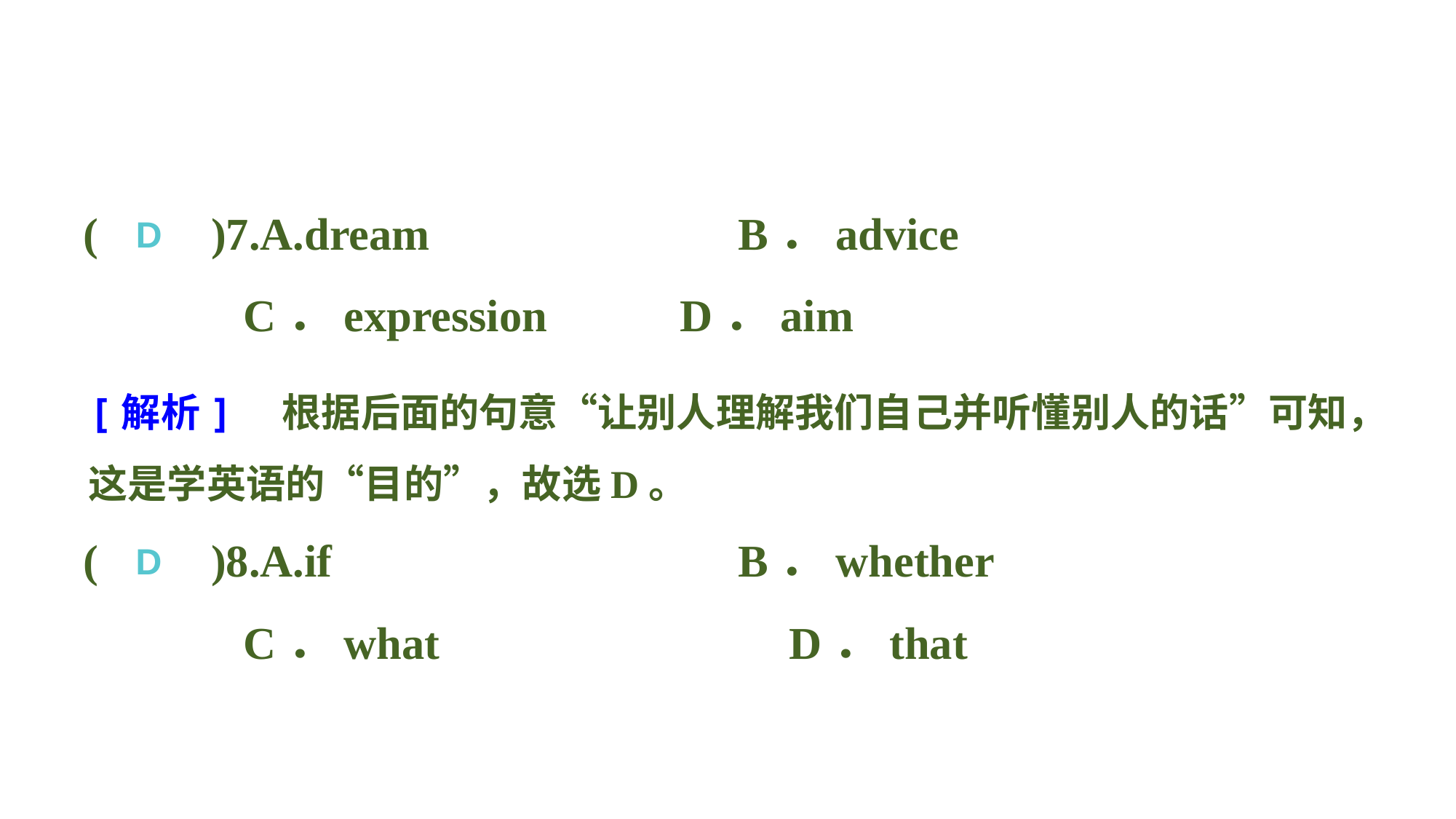

(　　)7.A.dream  			B．advice
C．expression  		D．aim

(　　)8.A.if  				B．whether
C．what  			D．that
D
[解析]    根据后面的句意“让别人理解我们自己并听懂别人的话”可知，这是学英语的“目的”，故选D。
D